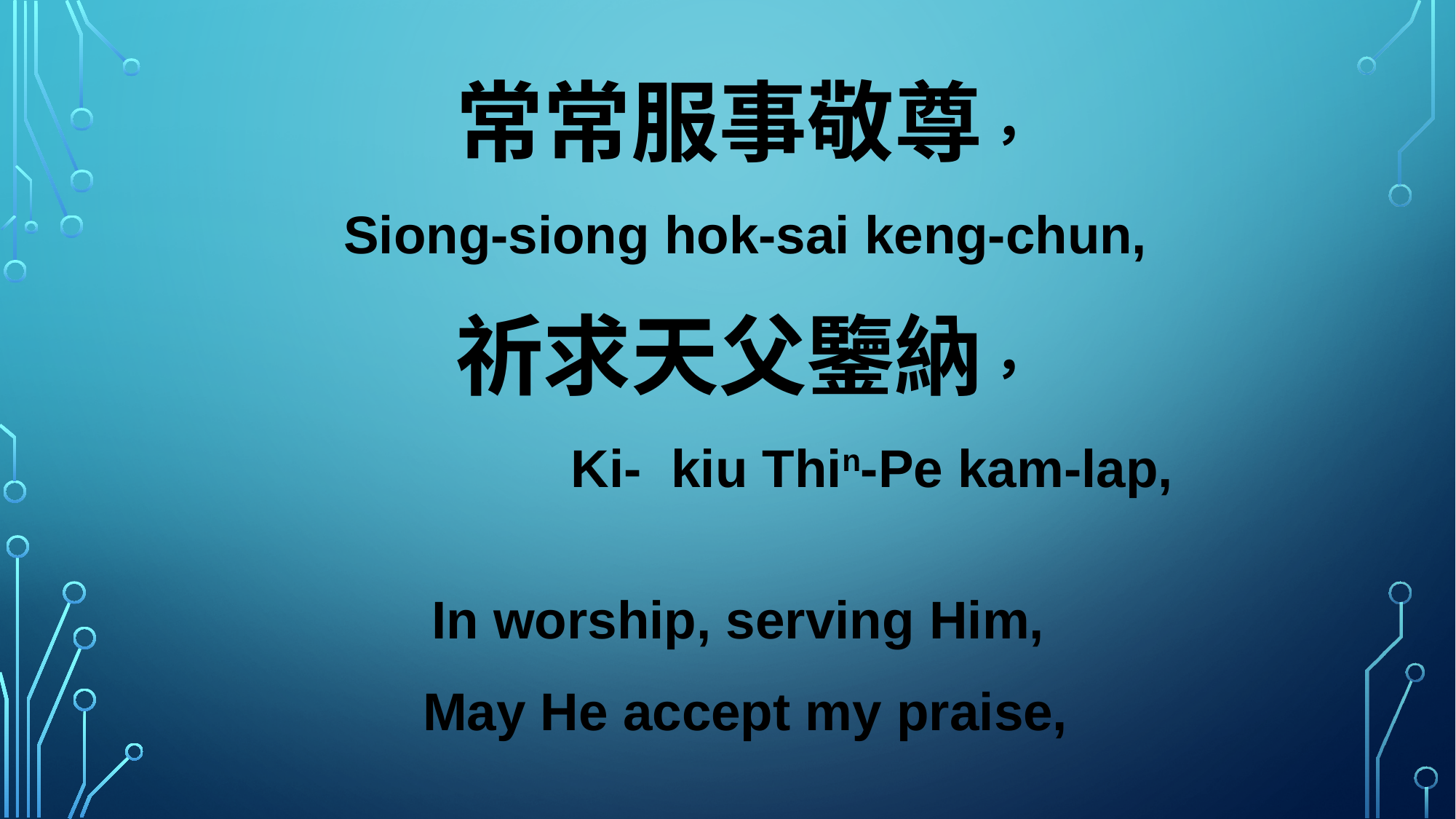

常常服事敬尊，
Siong-siong hok-sai keng-chun,
祈求天父鑒納，
                              Ki-  kiu Thin-Pe kam-lap,

In worship, serving Him,
May He accept my praise,